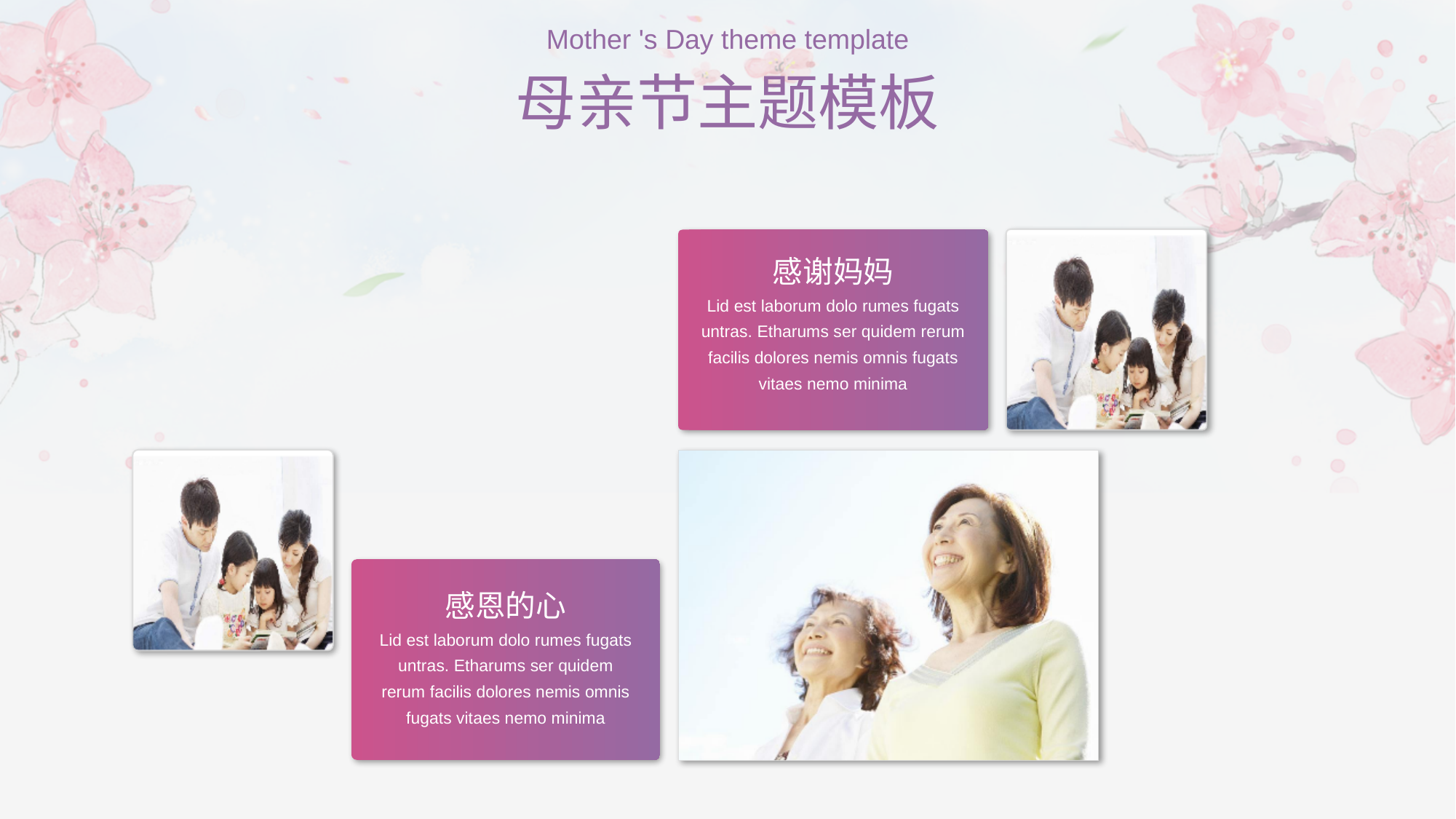

Mother 's Day theme template
母亲节主题模板

感谢妈妈
Lid est laborum dolo rumes fugats untras. Etharums ser quidem rerum facilis dolores nemis omnis fugats vitaes nemo minima

感恩的心
Lid est laborum dolo rumes fugats untras. Etharums ser quidem rerum facilis dolores nemis omnis fugats vitaes nemo minima